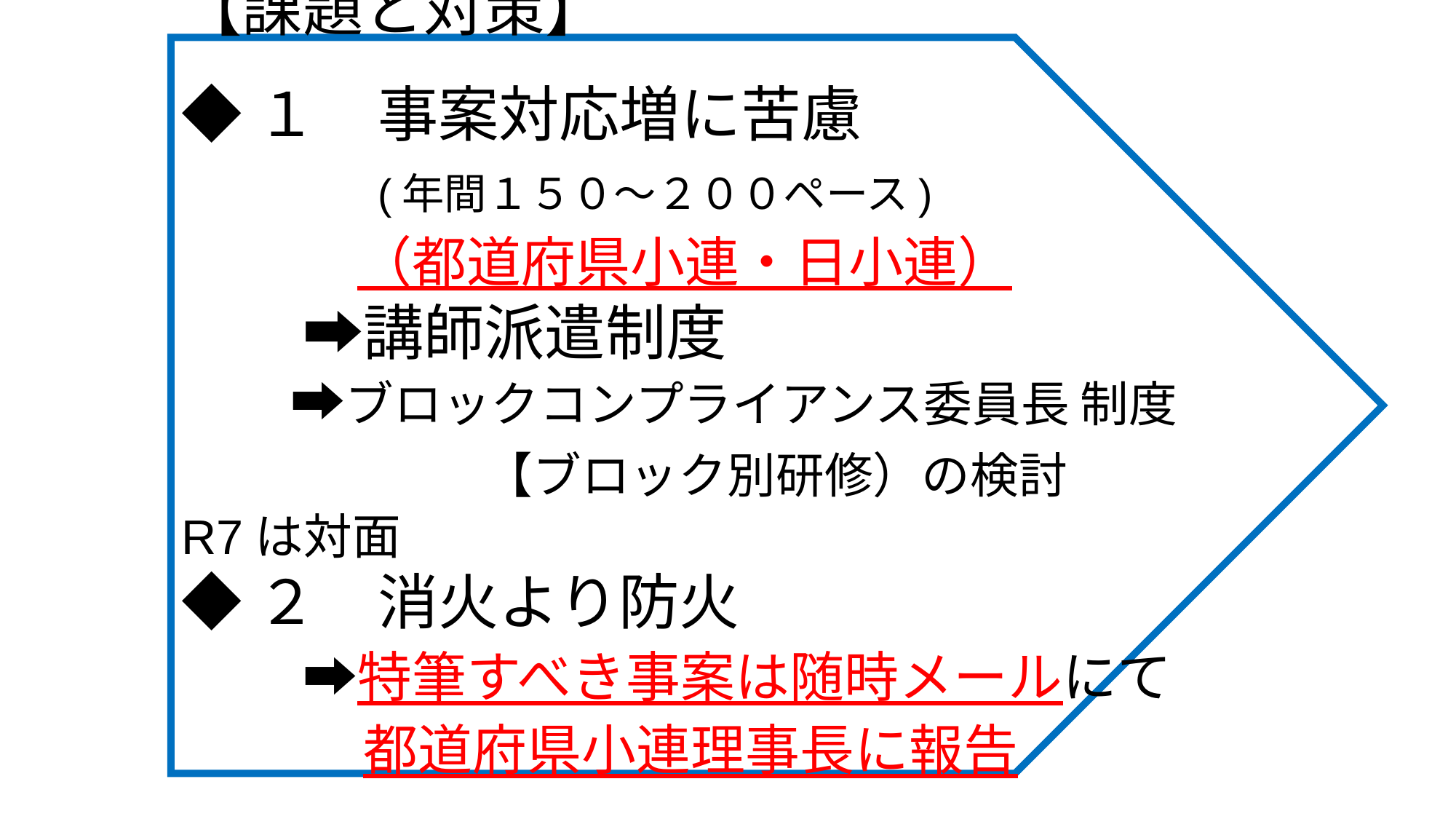

【課題と対策】

◆１　事案対応増に苦慮
　　　(年間１５０～２００ペース)
　　　（都道府県小連・日小連）
　　➡講師派遣制度
　　 ➡ブロックコンプライアンス委員長 制度
　　　　　【ブロック別研修）の検討　R7は対面
◆２　消火より防火
　　➡特筆すべき事案は随時メールにて
　　　都道府県小連理事長に報告